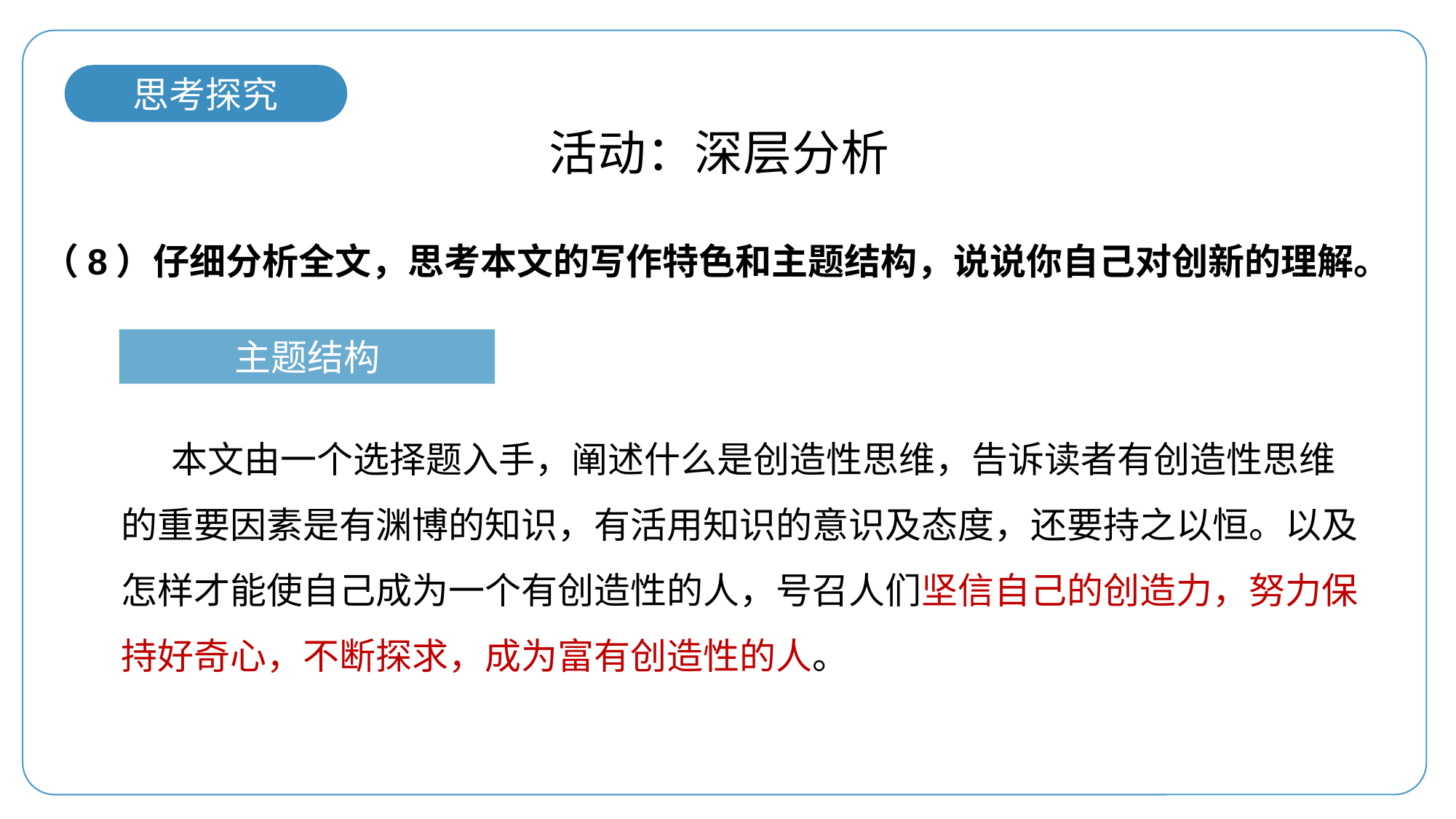

思考探究
活动：深层分析
（8）仔细分析全文，思考本文的写作特色和主题结构，说说你自己对创新的理解。
主题结构
  本文由一个选择题入手，阐述什么是创造性思维，告诉读者有创造性思维的重要因素是有渊博的知识，有活用知识的意识及态度，还要持之以恒。以及怎样才能使自己成为一个有创造性的人，号召人们坚信自己的创造力，努力保持好奇心，不断探求，成为富有创造性的人。